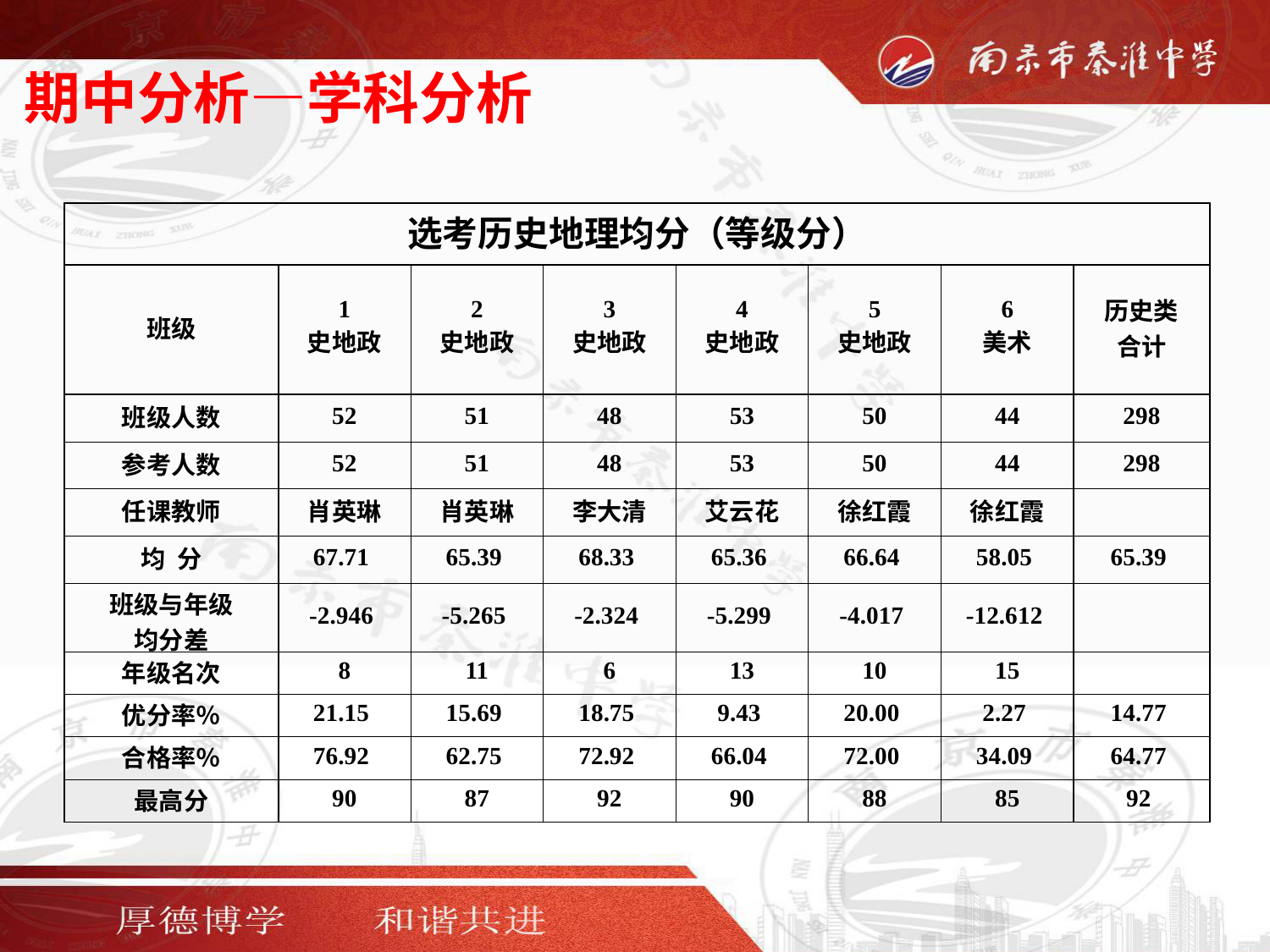

期中分析—学科分析
| 选考历史地理均分（等级分） |  |  |  |  |  |  |  |
| --- | --- | --- | --- | --- | --- | --- | --- |
| 班级 | 1 史地政 | 2 史地政 | 3 史地政 | 4 史地政 | 5 史地政 | 6 美术 | 历史类 合计 |
| 班级人数 | 52 | 51 | 48 | 53 | 50 | 44 | 298 |
| 参考人数 | 52 | 51 | 48 | 53 | 50 | 44 | 298 |
| 任课教师 | 肖英琳 | 肖英琳 | 李大清 | 艾云花 | 徐红霞 | 徐红霞 |  |
| 均 分 | 67.71 | 65.39 | 68.33 | 65.36 | 66.64 | 58.05 | 65.39 |
| 班级与年级 均分差 | -2.946 | -5.265 | -2.324 | -5.299 | -4.017 | -12.612 |  |
| 年级名次 | 8 | 11 | 6 | 13 | 10 | 15 |  |
| 优分率％ | 21.15 | 15.69 | 18.75 | 9.43 | 20.00 | 2.27 | 14.77 |
| 合格率％ | 76.92 | 62.75 | 72.92 | 66.04 | 72.00 | 34.09 | 64.77 |
| 最高分 | 90 | 87 | 92 | 90 | 88 | 85 | 92 |